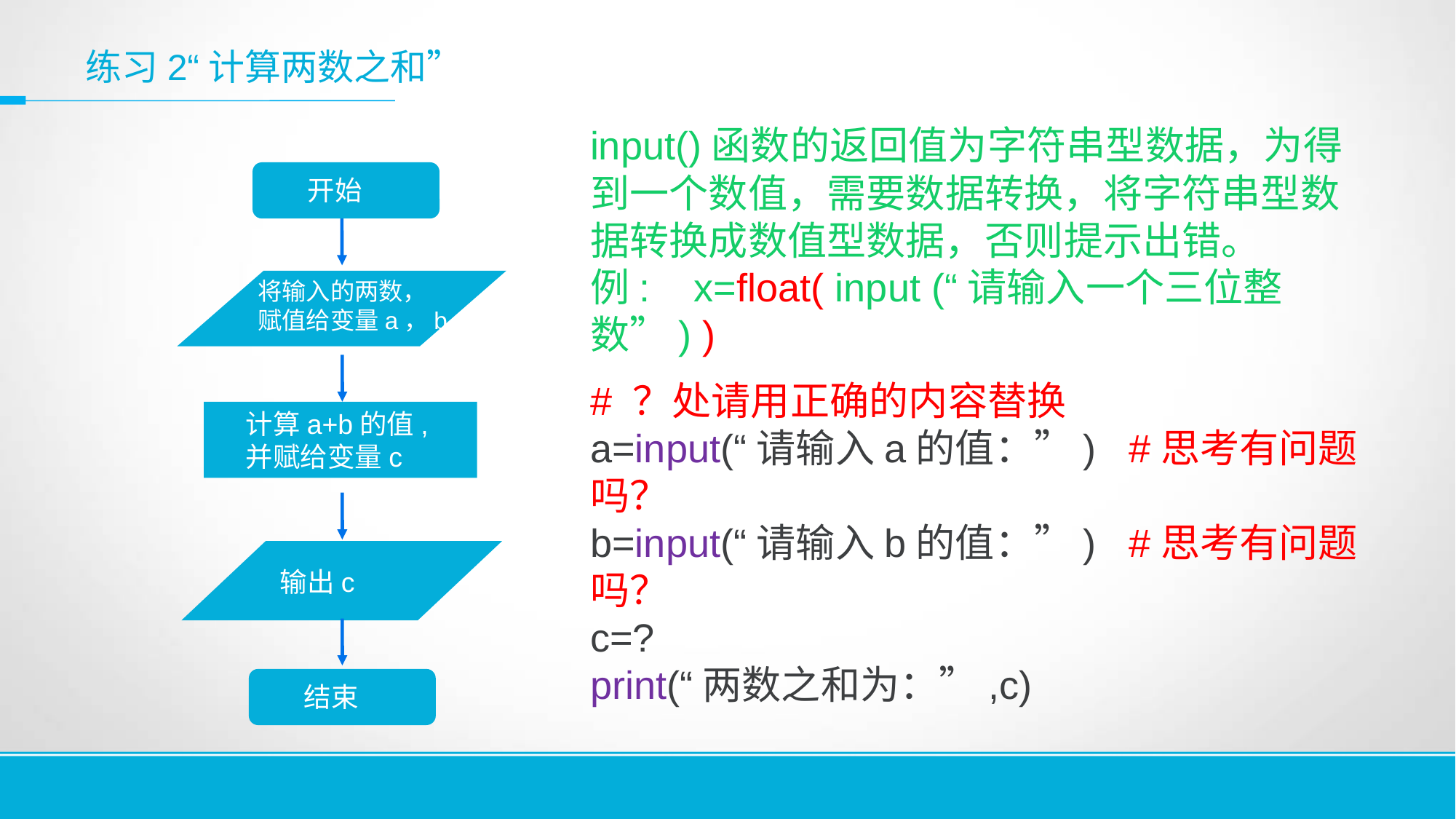

# 练习2“计算两数之和”
input()函数的返回值为字符串型数据，为得到一个数值，需要数据转换，将字符串型数据转换成数值型数据，否则提示出错。
例:    x=float( input (“请输入一个三位整数”) )

开始

将输入的两数，
赋值给变量a，b

    计算a+b的值,
    并赋给变量c

输出c

结束

# ？处请用正确的内容替换
a=input(“请输入a的值：”)   #思考有问题吗？
b=input(“请输入b的值：”)   #思考有问题吗？
c=?
print(“两数之和为：”,c)